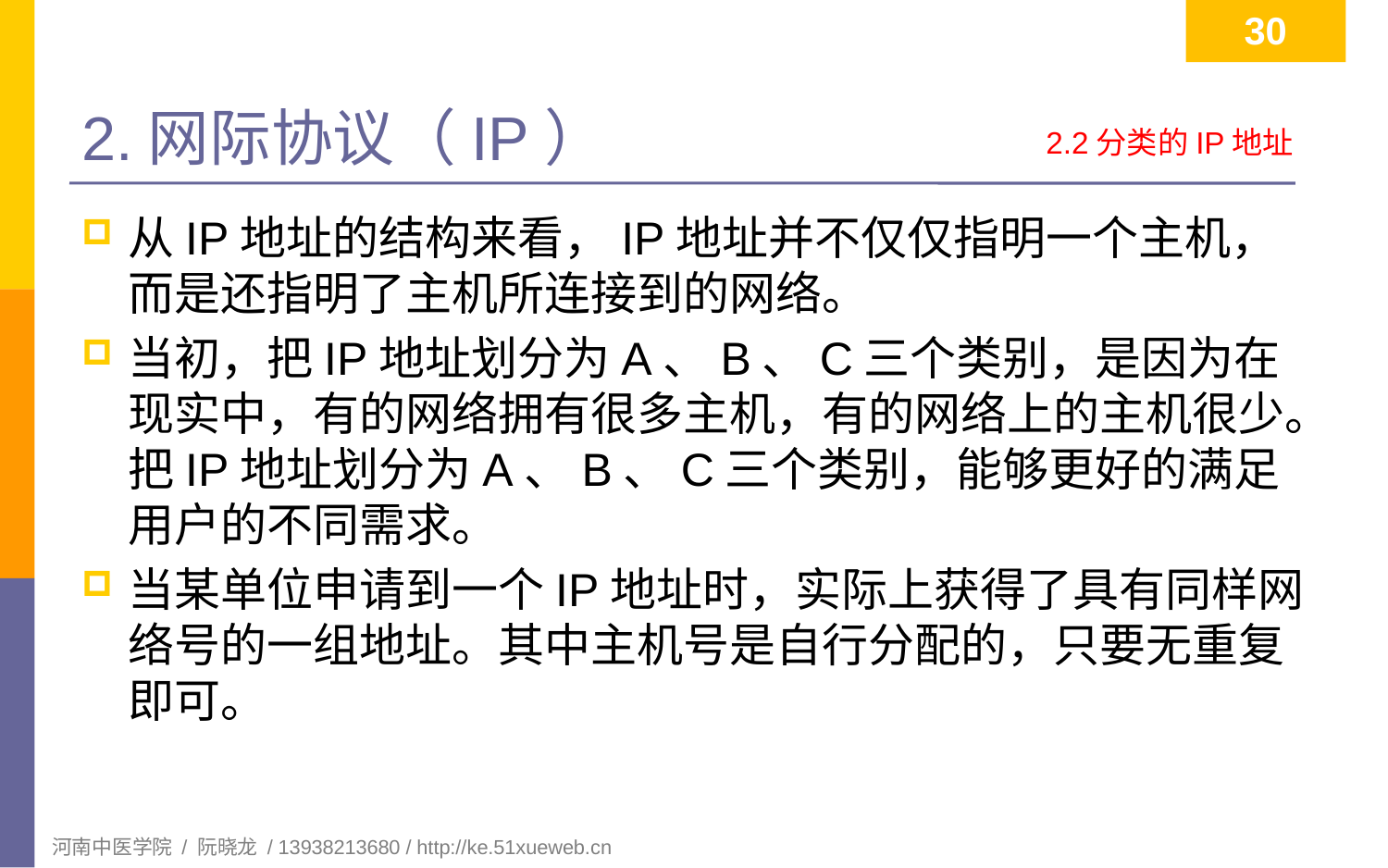

30
# 2.网际协议（IP）
2.2分类的IP地址
从IP地址的结构来看，IP地址并不仅仅指明一个主机，而是还指明了主机所连接到的网络。
当初，把IP地址划分为A、B、C三个类别，是因为在现实中，有的网络拥有很多主机，有的网络上的主机很少。把IP地址划分为A、B、C三个类别，能够更好的满足用户的不同需求。
当某单位申请到一个IP地址时，实际上获得了具有同样网络号的一组地址。其中主机号是自行分配的，只要无重复即可。